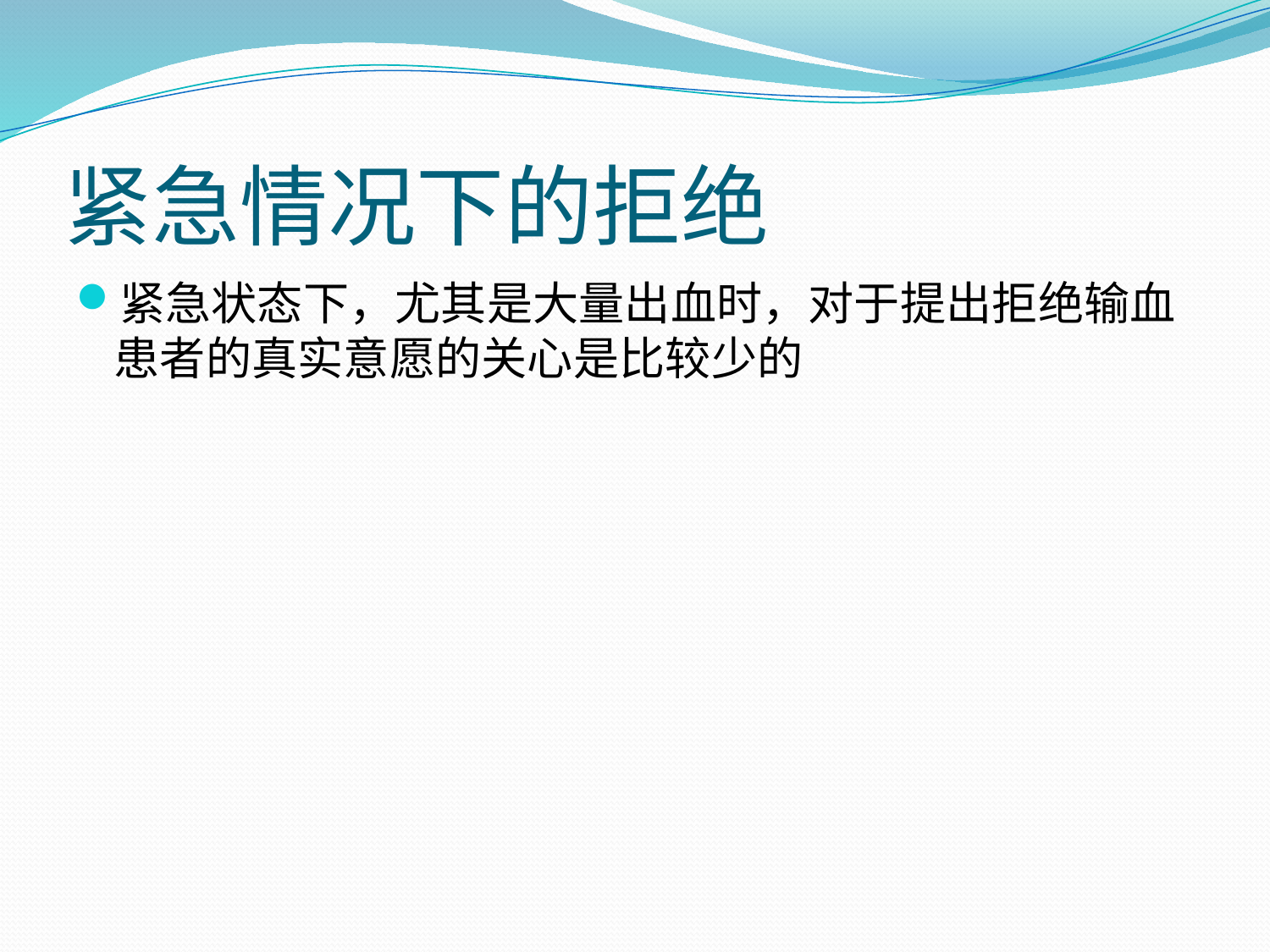

# 紧急情况下的拒绝
紧急状态下，尤其是大量出血时，对于提出拒绝输血患者的真实意愿的关心是比较少的